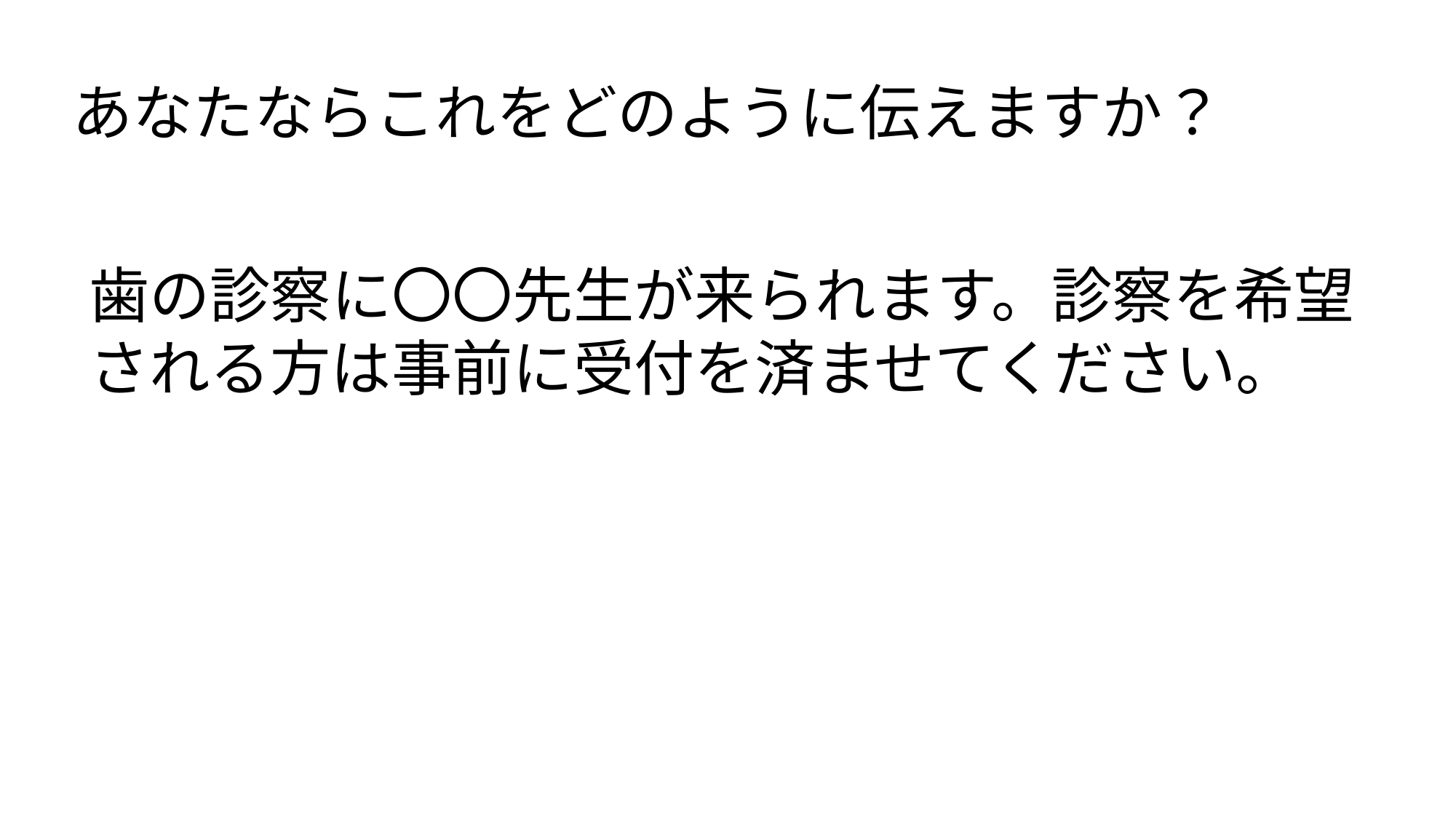

あなたならこれをどのように伝えますか？
歯の診察に〇〇先生が来られます。診察を希望される方は事前に受付を済ませてください。